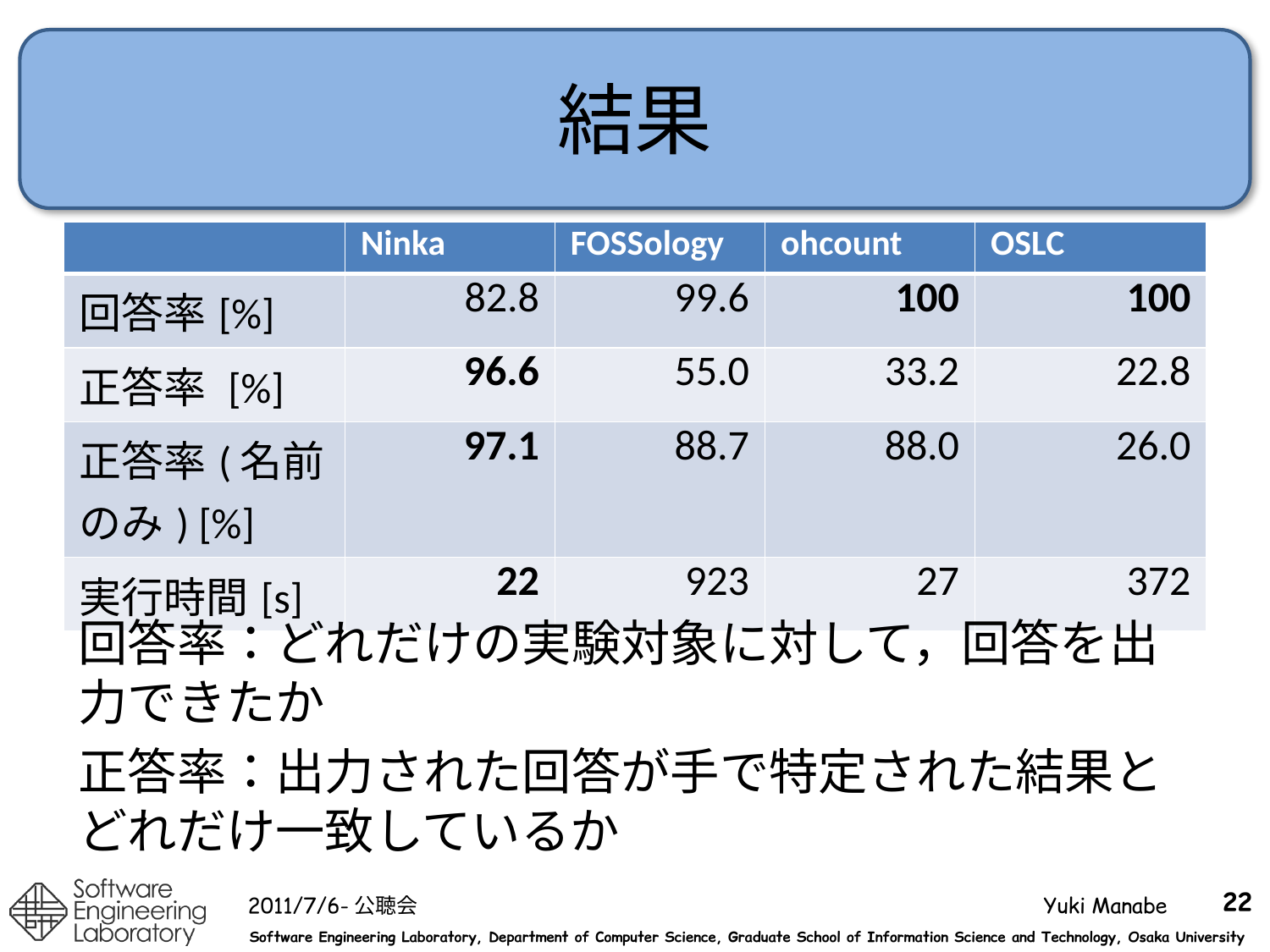

# 結果
|  | Ninka | FOSSology | ohcount | OSLC |
| --- | --- | --- | --- | --- |
| 回答率[%] | 82.8 | 99.6 | 100 | 100 |
| 正答率 [%] | 96.6 | 55.0 | 33.2 | 22.8 |
| 正答率(名前のみ) [%] | 97.1 | 88.7 | 88.0 | 26.0 |
| 実行時間[s] | 22 | 923 | 27 | 372 |
回答率：どれだけの実験対象に対して，回答を出力できたか
正答率：出力された回答が手で特定された結果とどれだけ一致しているか
22
2011/7/6-公聴会
Yuki Manabe